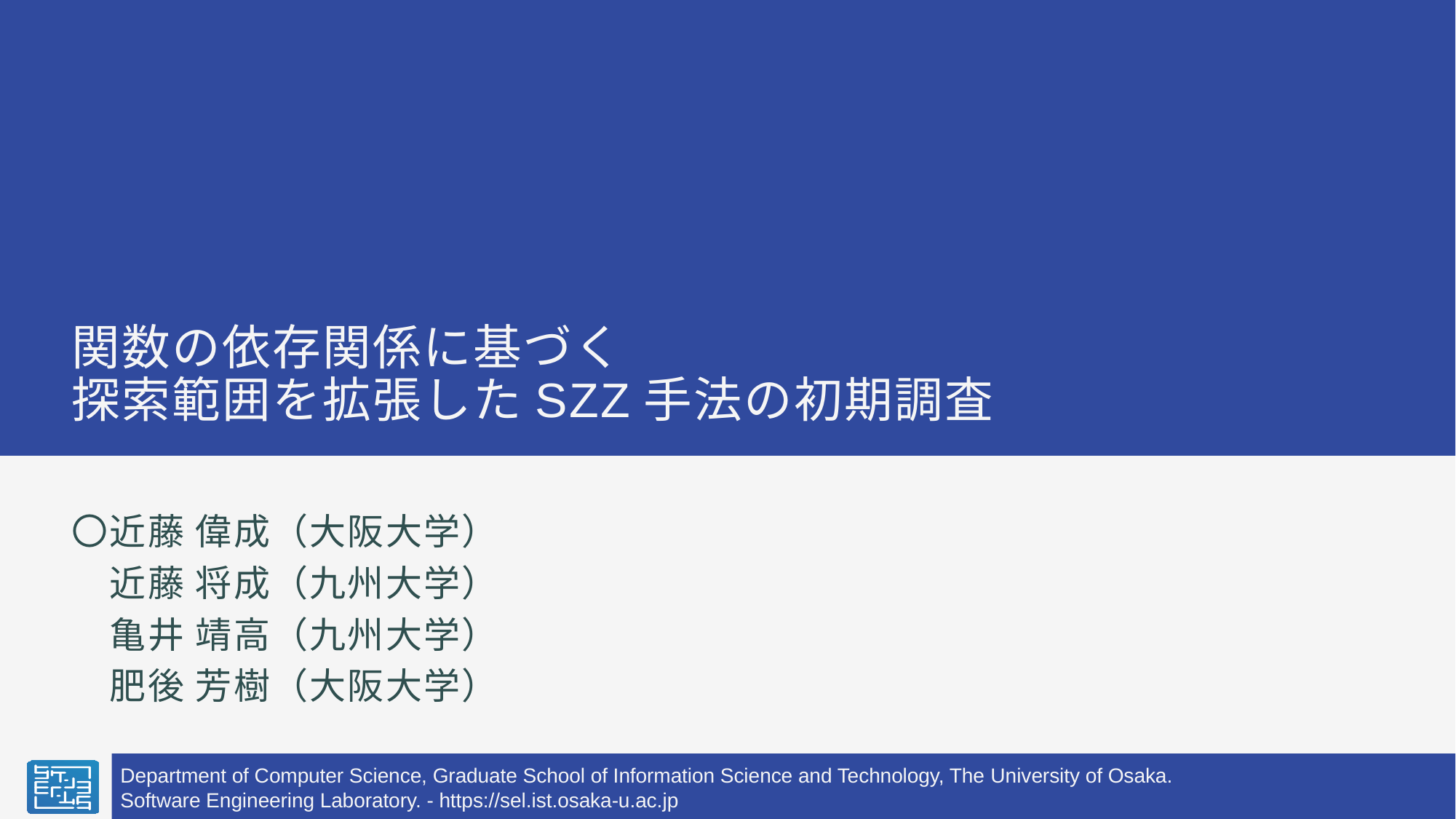

# 関数の依存関係に基づく 探索範囲を拡張したSZZ手法の初期調査
〇近藤 偉成（大阪大学）
　近藤 将成（九州大学）
　亀井 靖高（九州大学）
　肥後 芳樹（大阪大学）